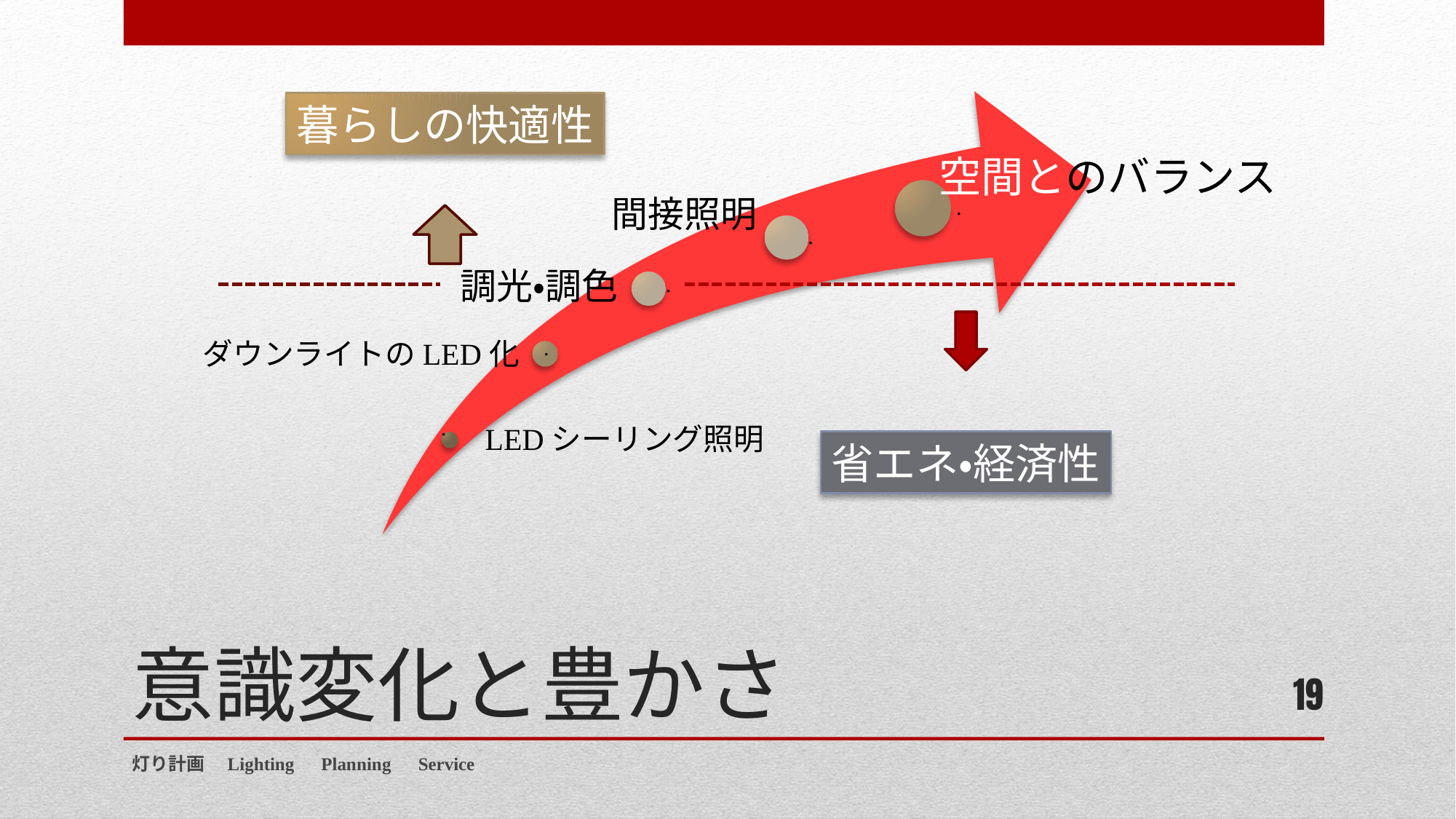

・
・
・
・
・
暮らしの快適性
空間とのバランス
間接照明

調光・調色

ダウンライトのLED化
LEDシーリング照明
省エネ・経済性
# 意識変化と豊かさ
19
灯り計画　Lighting　Planning　Service